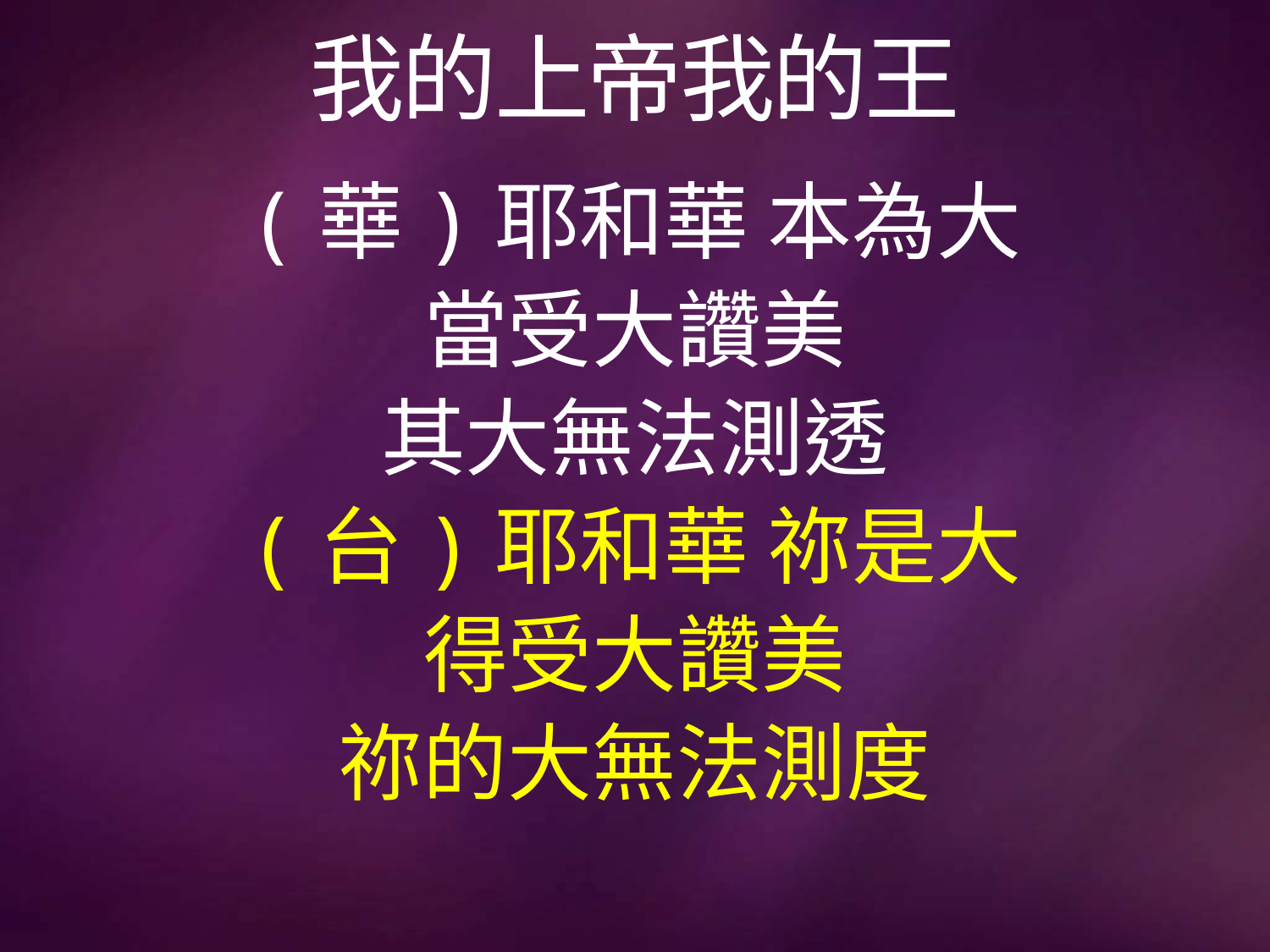

# 我的上帝我的王
(華)耶和華 本為大
當受大讚美
其大無法測透
(台)耶和華 祢是大
得受大讚美
祢的大無法測度